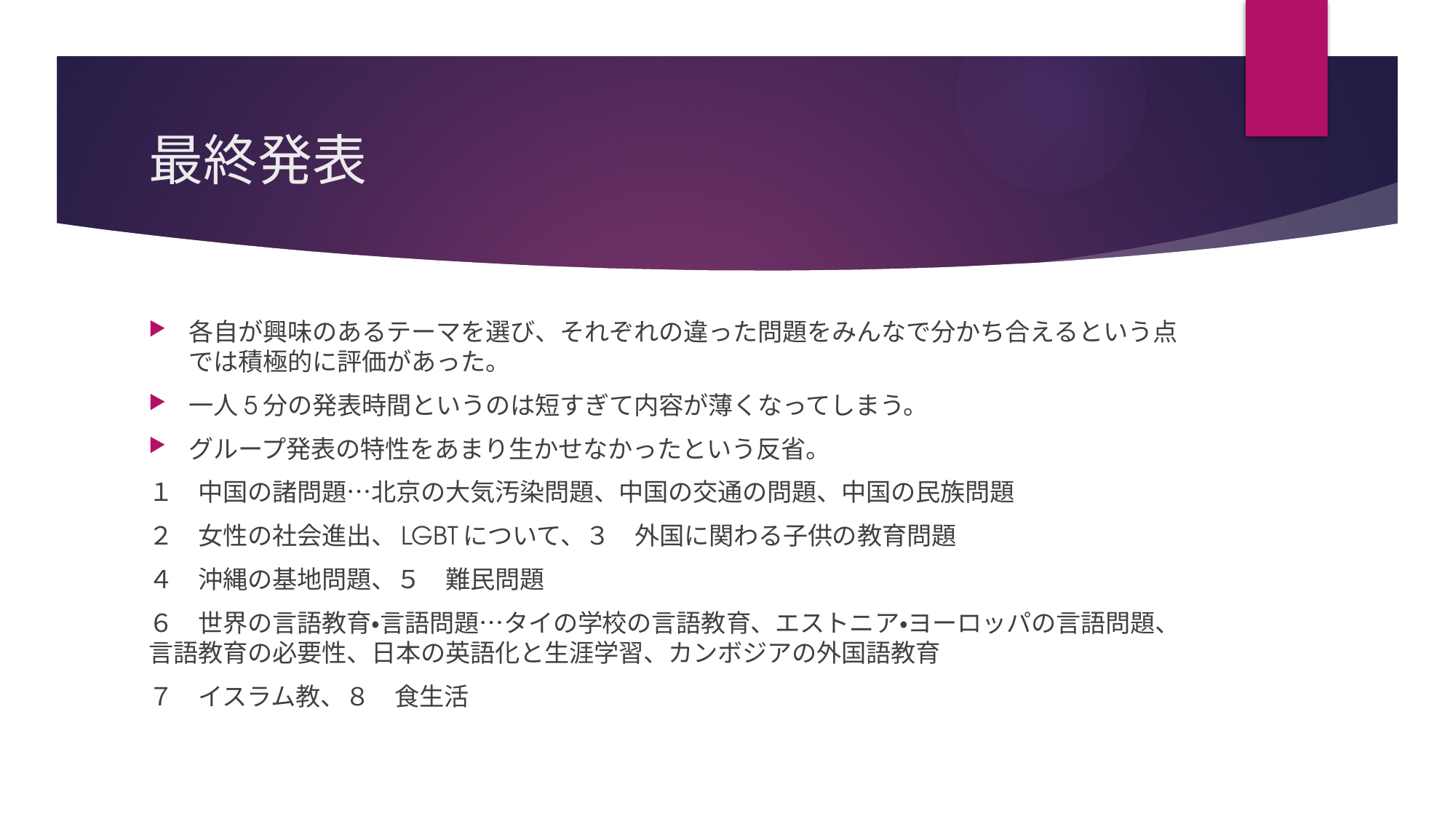

# 最終発表
各自が興味のあるテーマを選び、それぞれの違った問題をみんなで分かち合えるという点では積極的に評価があった。
一人5分の発表時間というのは短すぎて内容が薄くなってしまう。
グループ発表の特性をあまり生かせなかったという反省。
１　中国の諸問題…北京の大気汚染問題、中国の交通の問題、中国の民族問題
２　女性の社会進出、LGBTについて、３　外国に関わる子供の教育問題
４　沖縄の基地問題、５　難民問題
６　世界の言語教育・言語問題…タイの学校の言語教育、エストニア・ヨーロッパの言語問題、言語教育の必要性、日本の英語化と生涯学習、カンボジアの外国語教育
７　イスラム教、８　食生活